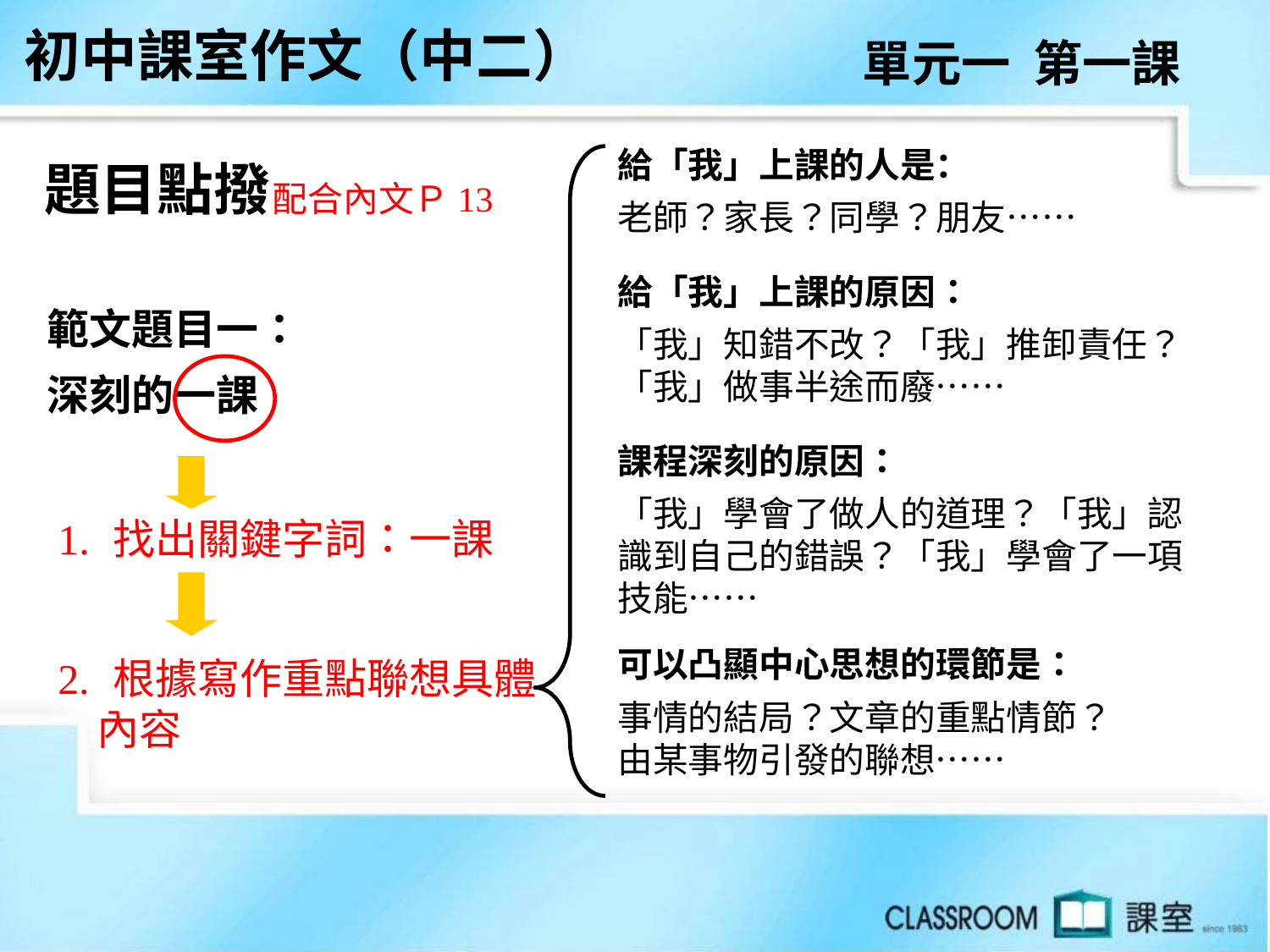

初中課室作文（中二）
單元一  第一課
給「我」上課的人是：
老師？家長？同學？朋友……

給「我」上課的原因：
「我」知錯不改？「我」推卸責任？「我」做事半途而廢……

課程深刻的原因：
「我」學會了做人的道理？「我」認識到自己的錯誤？「我」學會了一項技能……

可以凸顯中心思想的環節是：
事情的結局？文章的重點情節？
由某事物引發的聯想……

題目點撥
配合內文Ｐ13

範文題目一：
深刻的一課

1. 找出關鍵字詞：一課

2. 根據寫作重點聯想具體
   內容